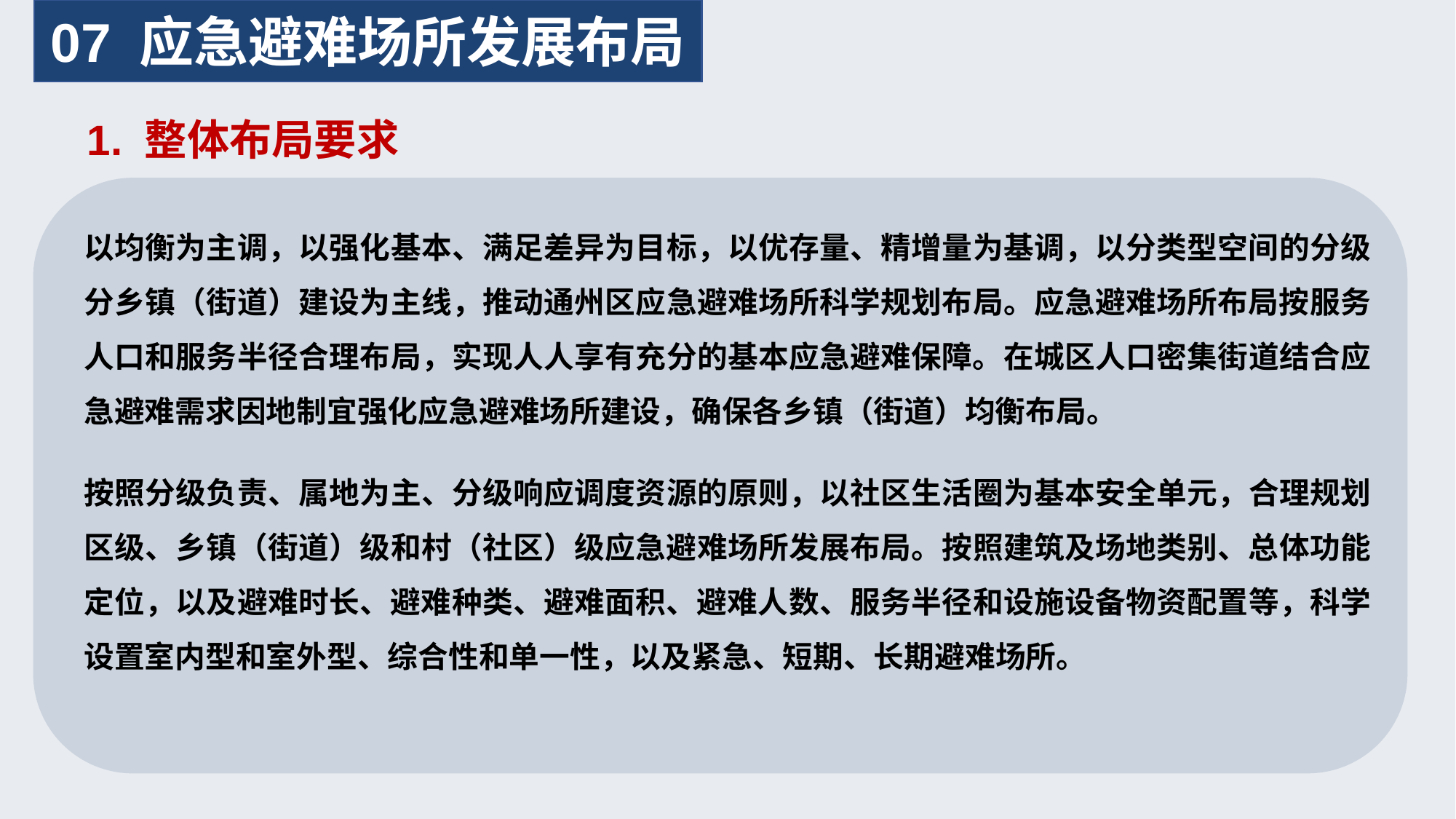

07 应急避难场所发展布局
1. 整体布局要求

以均衡为主调，以强化基本、满足差异为目标，以优存量、精增量为基调，以分类型空间的分级分乡镇（街道）建设为主线，推动通州区应急避难场所科学规划布局。应急避难场所布局按服务人口和服务半径合理布局，实现人人享有充分的基本应急避难保障。在城区人口密集街道结合应急避难需求因地制宜强化应急避难场所建设，确保各乡镇（街道）均衡布局。
按照分级负责、属地为主、分级响应调度资源的原则，以社区生活圈为基本安全单元，合理规划区级、乡镇（街道）级和村（社区）级应急避难场所发展布局。按照建筑及场地类别、总体功能定位，以及避难时长、避难种类、避难面积、避难人数、服务半径和设施设备物资配置等，科学设置室内型和室外型、综合性和单一性，以及紧急、短期、长期避难场所。